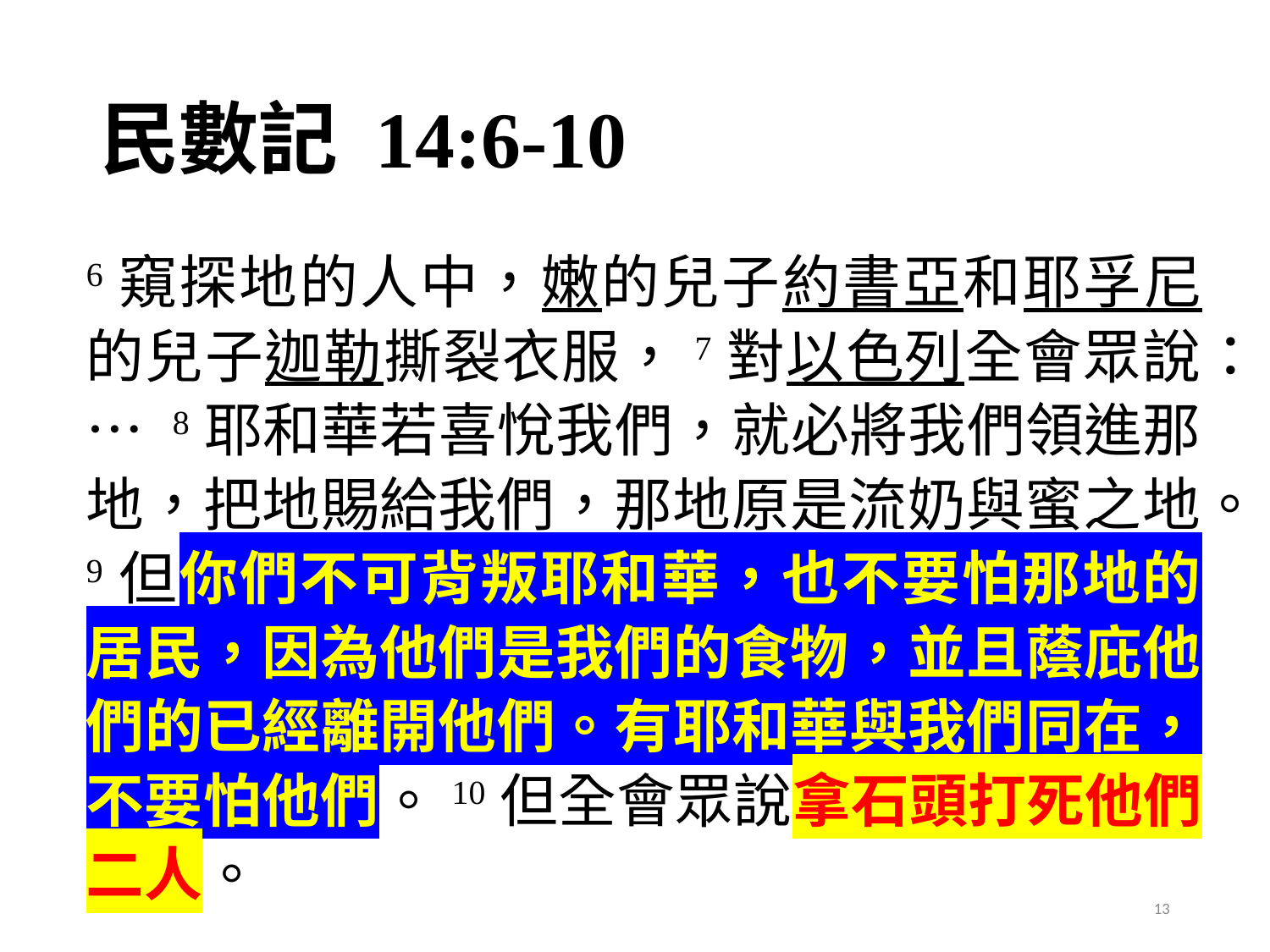

# 民數記 14:6-10
6窺探地的人中，嫩的兒子約書亞和耶孚尼的兒子迦勒撕裂衣服，7對以色列全會眾說：… 8耶和華若喜悅我們，就必將我們領進那地，把地賜給我們，那地原是流奶與蜜之地。9但你們不可背叛耶和華，也不要怕那地的居民，因為他們是我們的食物，並且蔭庇他們的已經離開他們。有耶和華與我們同在，不要怕他們。10但全會眾說拿石頭打死他們二人。
13